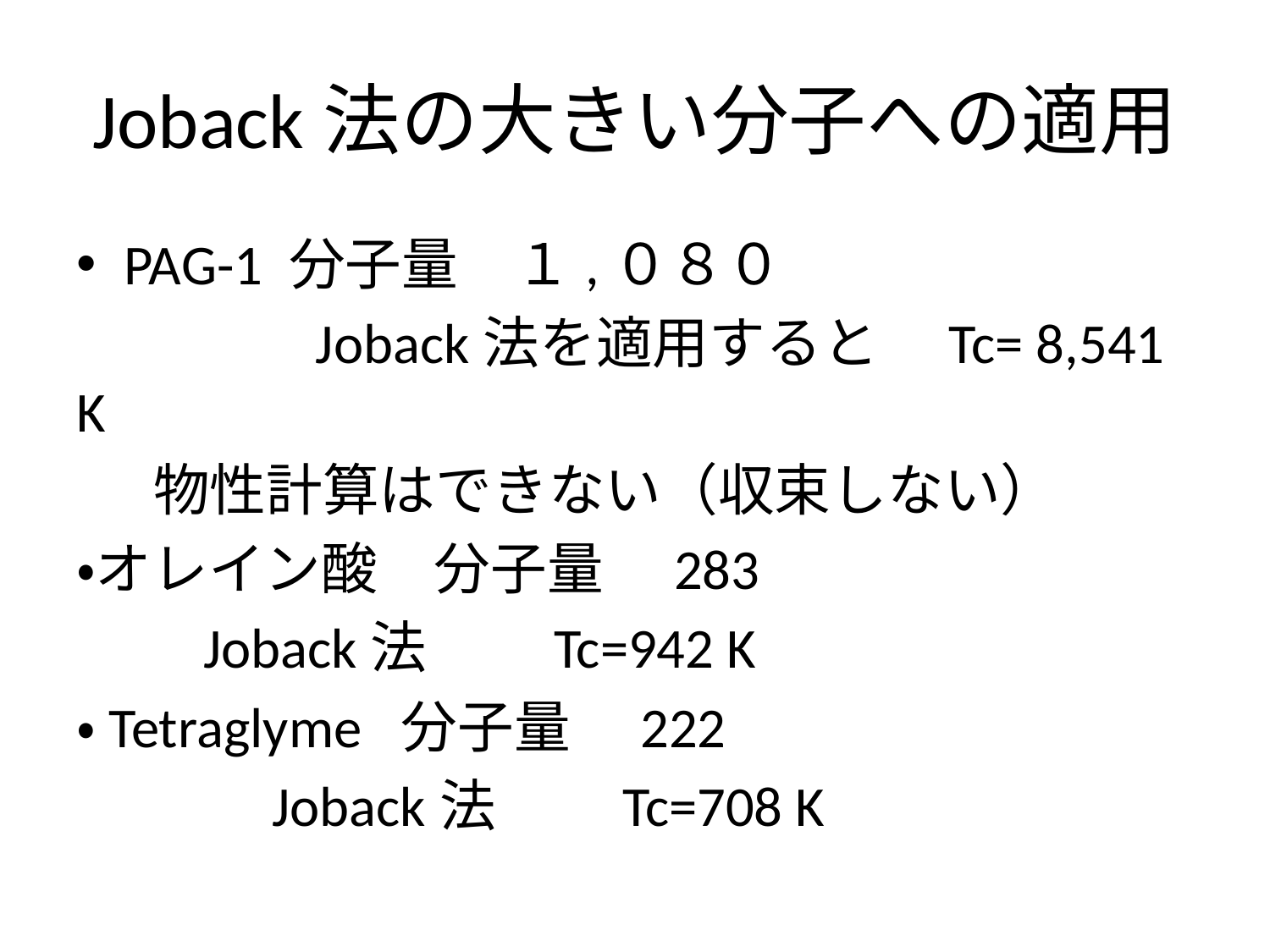

# Joback法の大きい分子への適用
PAG-1 分子量　１,０８０
　　　　Joback法を適用すると　Tc= 8,541 K
     物性計算はできない（収束しない）
・オレイン酸　分子量　283
          Joback法　　Tc=942 K
・Tetraglyme  分子量　222
　　　 Joback法　　Tc=708 K